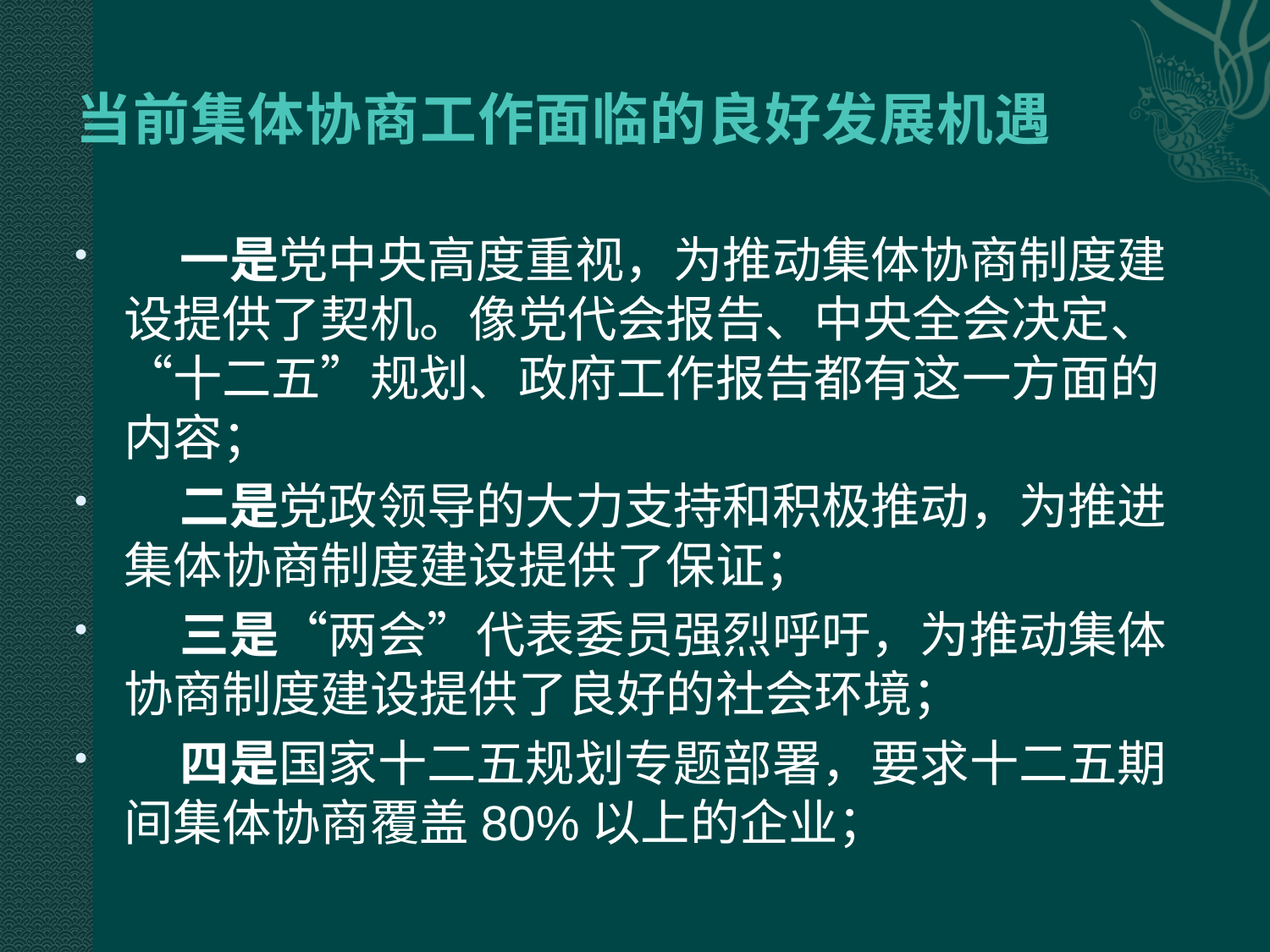

# 当前集体协商工作面临的良好发展机遇
    一是党中央高度重视，为推动集体协商制度建设提供了契机。像党代会报告、中央全会决定、“十二五”规划、政府工作报告都有这一方面的内容；
    二是党政领导的大力支持和积极推动，为推进集体协商制度建设提供了保证；
    三是“两会”代表委员强烈呼吁，为推动集体协商制度建设提供了良好的社会环境；
    四是国家十二五规划专题部署，要求十二五期间集体协商覆盖80%以上的企业；